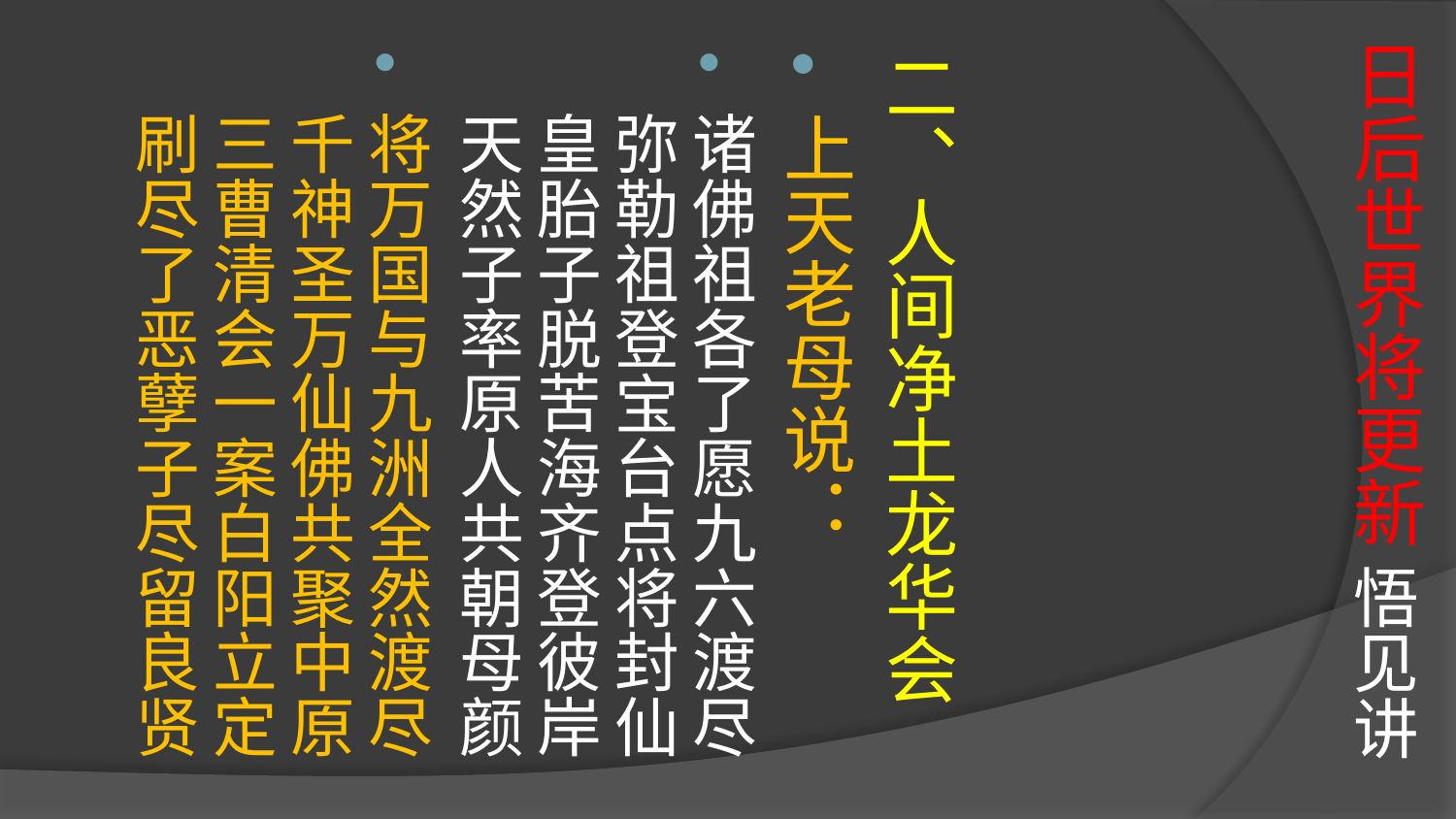

# 日后世界将更新 悟见讲
二、人间净土龙华会
上天老母说：
诸佛祖各了愿九六渡尽 弥勒祖登宝台点将封仙 皇胎子脱苦海齐登彼岸 天然子率原人共朝母颜
将万国与九洲全然渡尽 千神圣万仙佛共聚中原 三曹清会一案白阳立定 刷尽了恶孽子尽留良贤